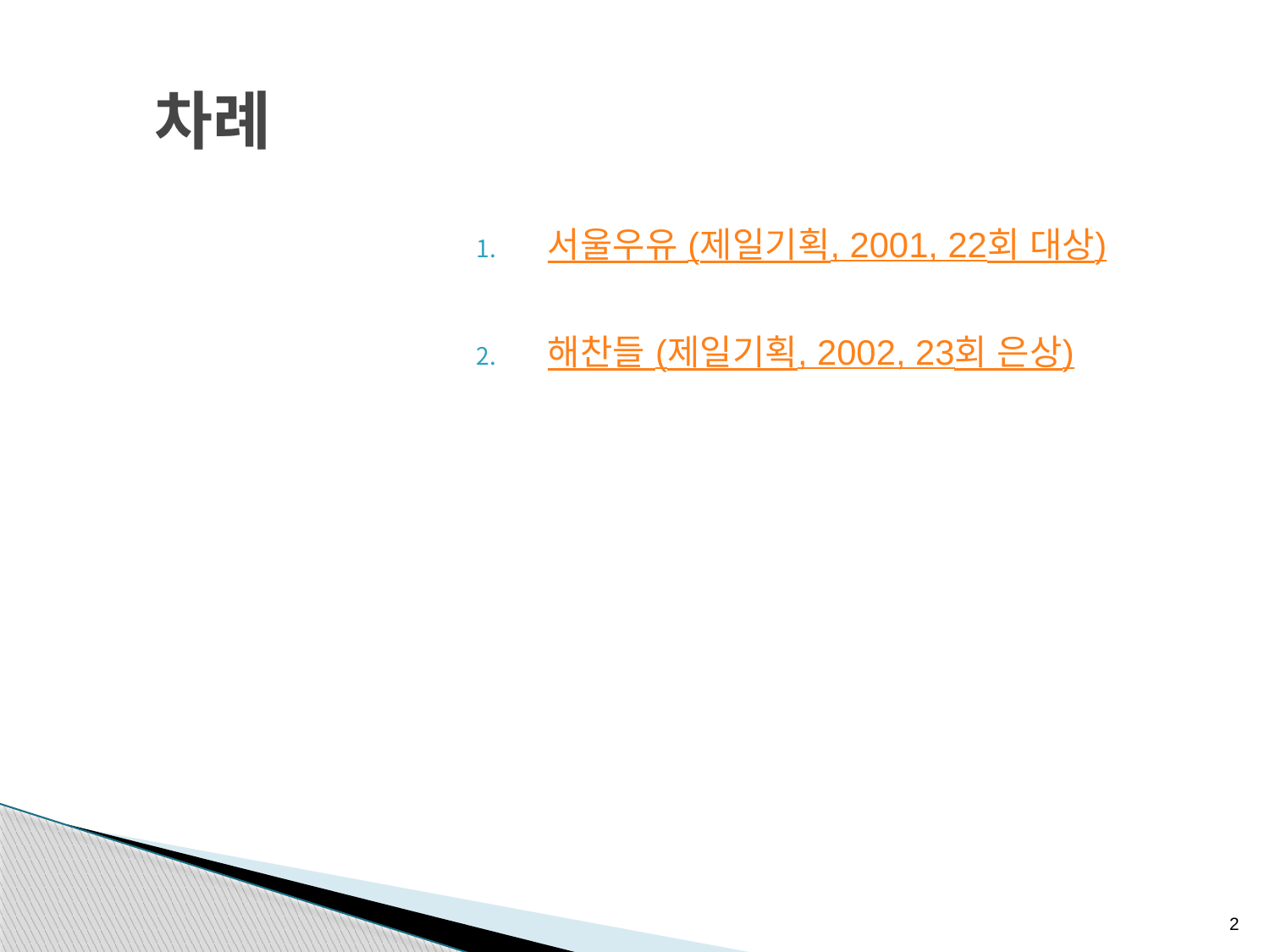

# 차례
서울우유 (제일기획, 2001, 22회 대상)

해찬들 (제일기획, 2002, 23회 은상)
2